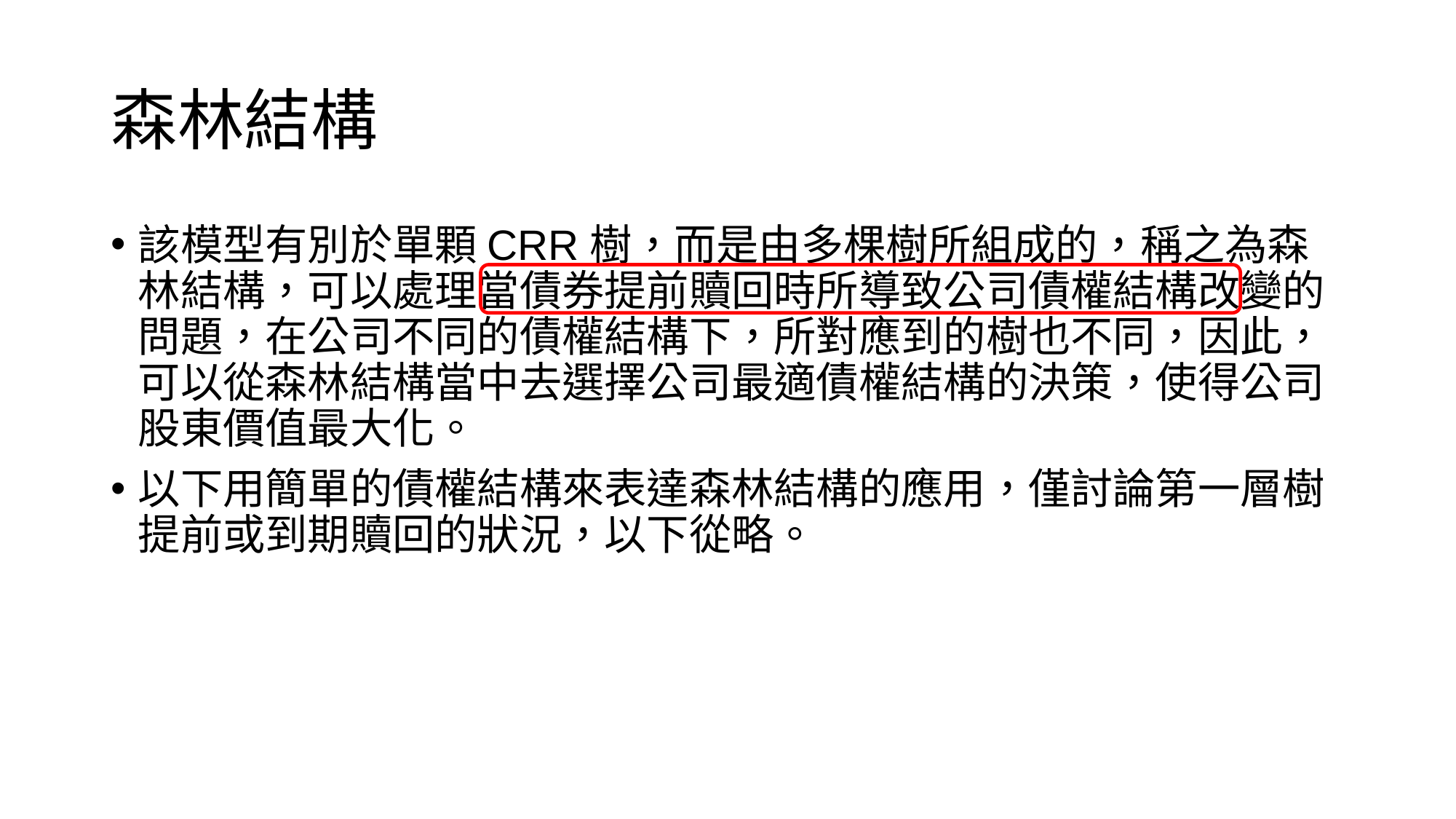

# 森林結構
該模型有別於單顆CRR樹，而是由多棵樹所組成的，稱之為森林結構，可以處理當債券提前贖回時所導致公司債權結構改變的問題，在公司不同的債權結構下，所對應到的樹也不同，因此，可以從森林結構當中去選擇公司最適債權結構的決策，使得公司股東價值最大化。
以下用簡單的債權結構來表達森林結構的應用，僅討論第一層樹提前或到期贖回的狀況，以下從略。